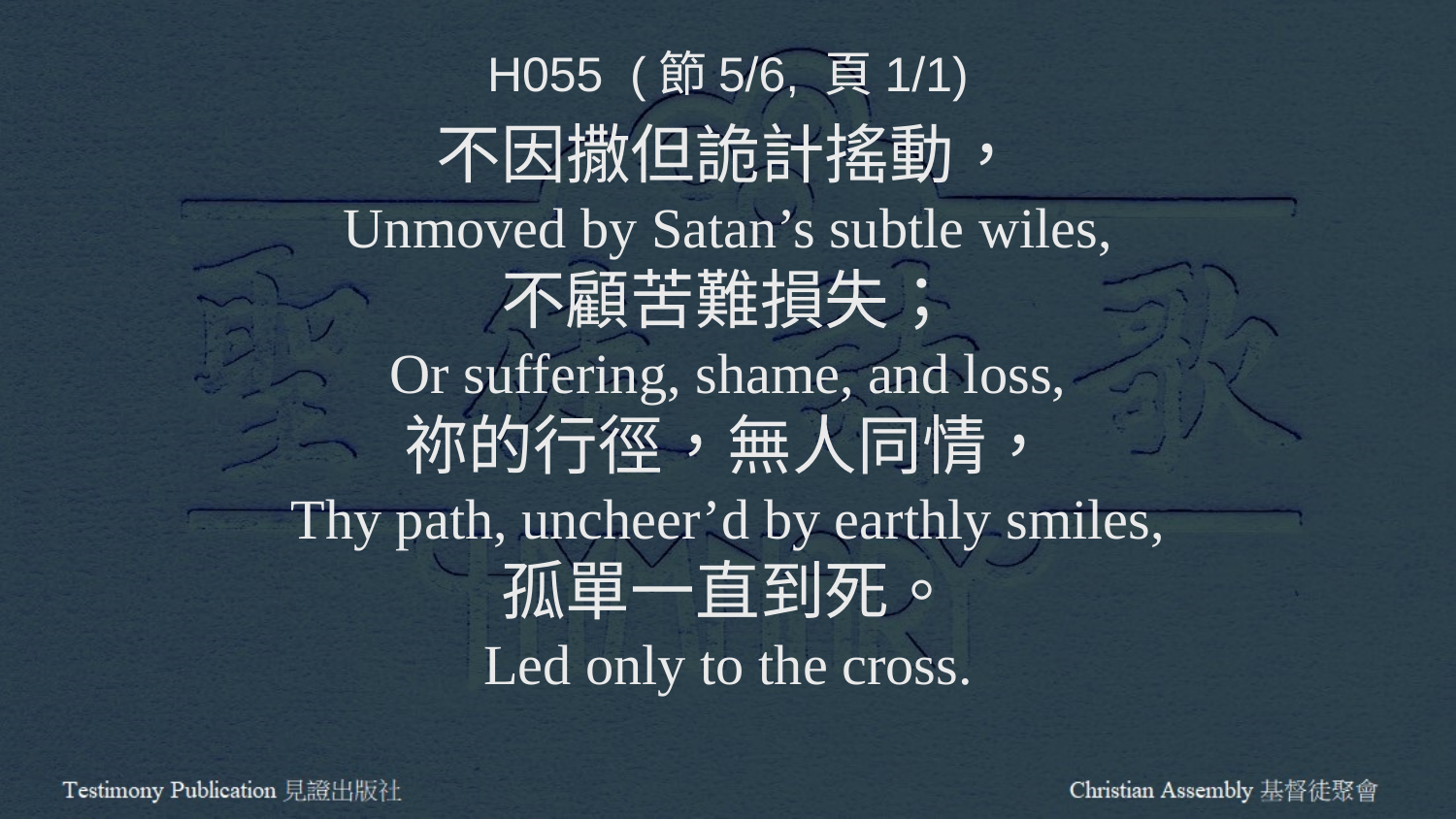

H055  (節5/6, 頁1/1)
不因撒但詭計搖動，
Unmoved by Satan’s subtle wiles,
不顧苦難損失；
Or suffering, shame, and loss,
祢的行徑，無人同情，
Thy path, uncheer’d by earthly smiles,
孤單一直到死。
Led only to the cross.